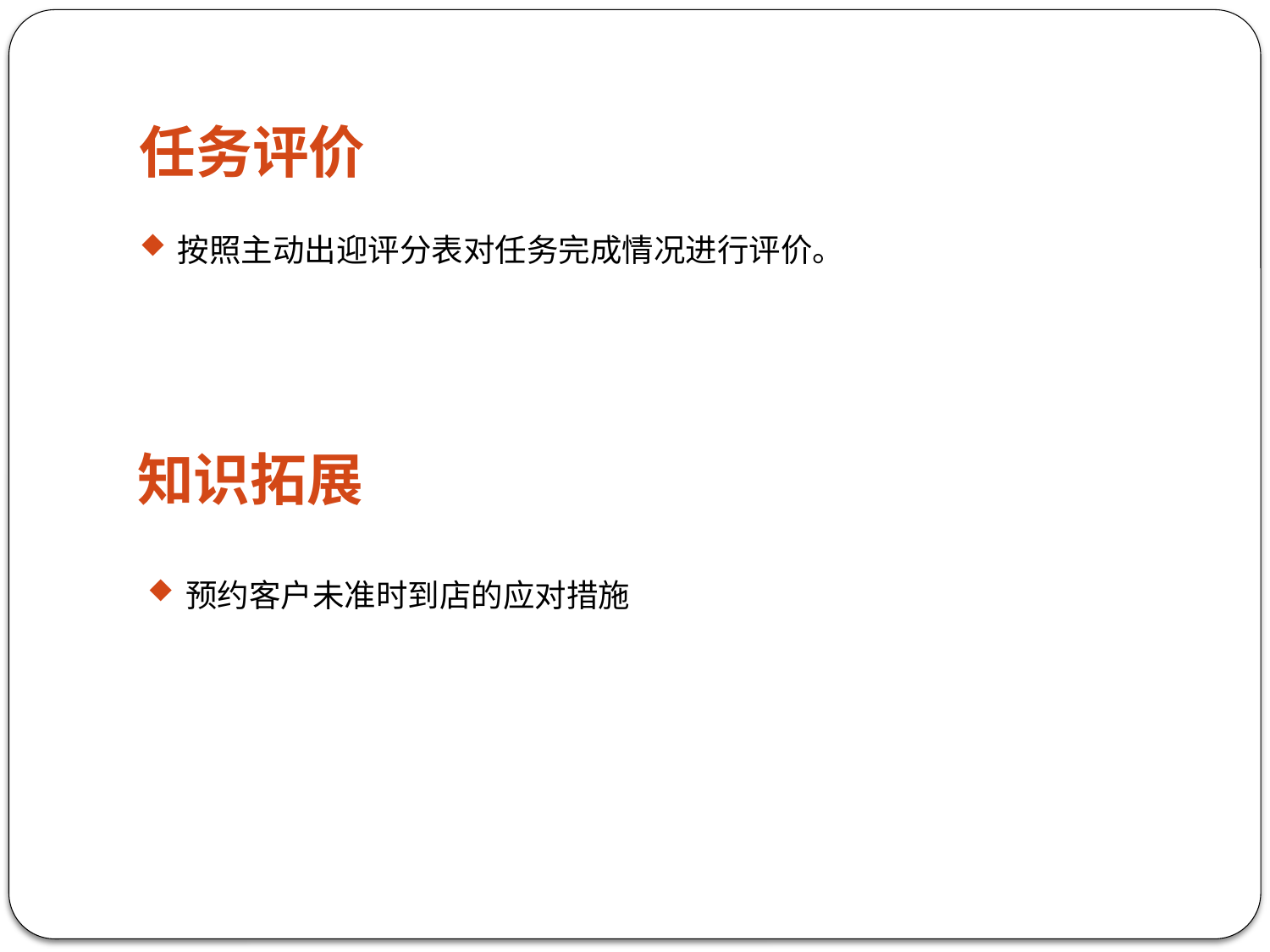

# 任务评价
按照主动出迎评分表对任务完成情况进行评价。
知识拓展
预约客户未准时到店的应对措施